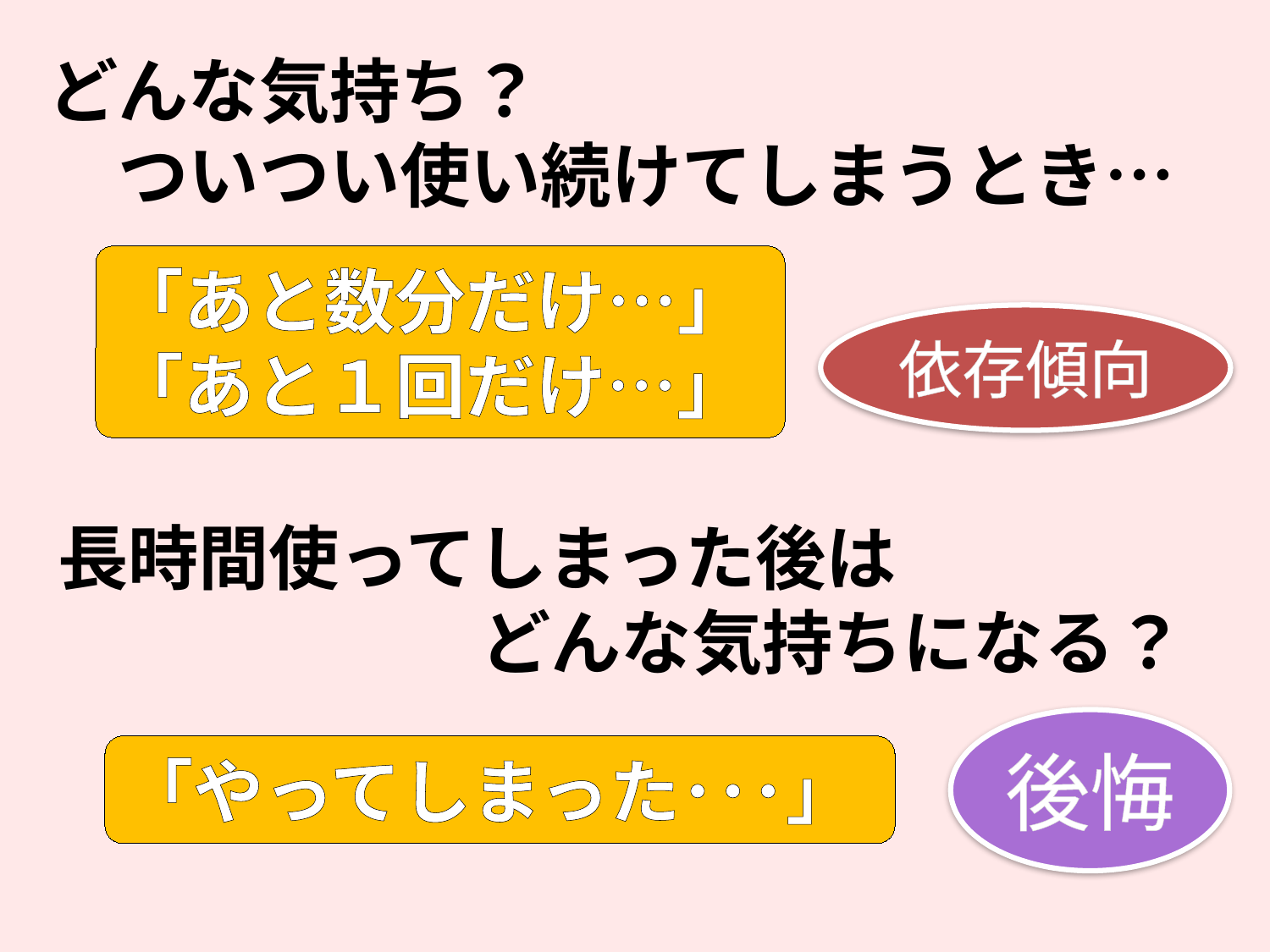

# どんな気持ち？ 　ついつい使い続けてしまうとき…
「あと数分だけ…」
「あと１回だけ…」
依存傾向
長時間使ってしまった後は
　　　　　　どんな気持ちになる？
後悔
「やってしまった･･･」